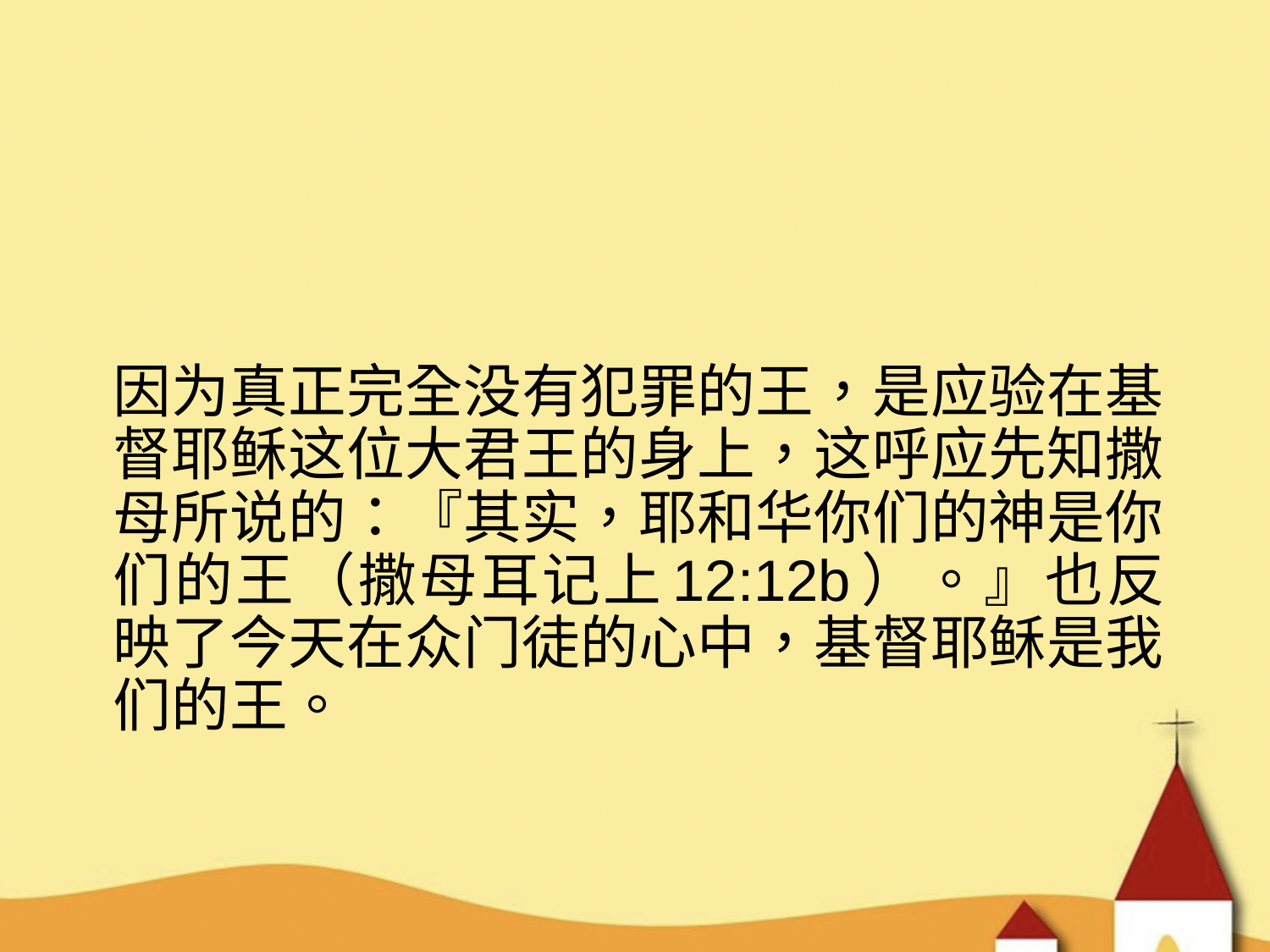

#
因为真正完全没有犯罪的王，是应验在基督耶稣这位大君王的身上，这呼应先知撒母所说的：『其实，耶和华你们的神是你们的王（撒母耳记上12:12b）。』也反映了今天在众门徒的心中，基督耶稣是我们的王。